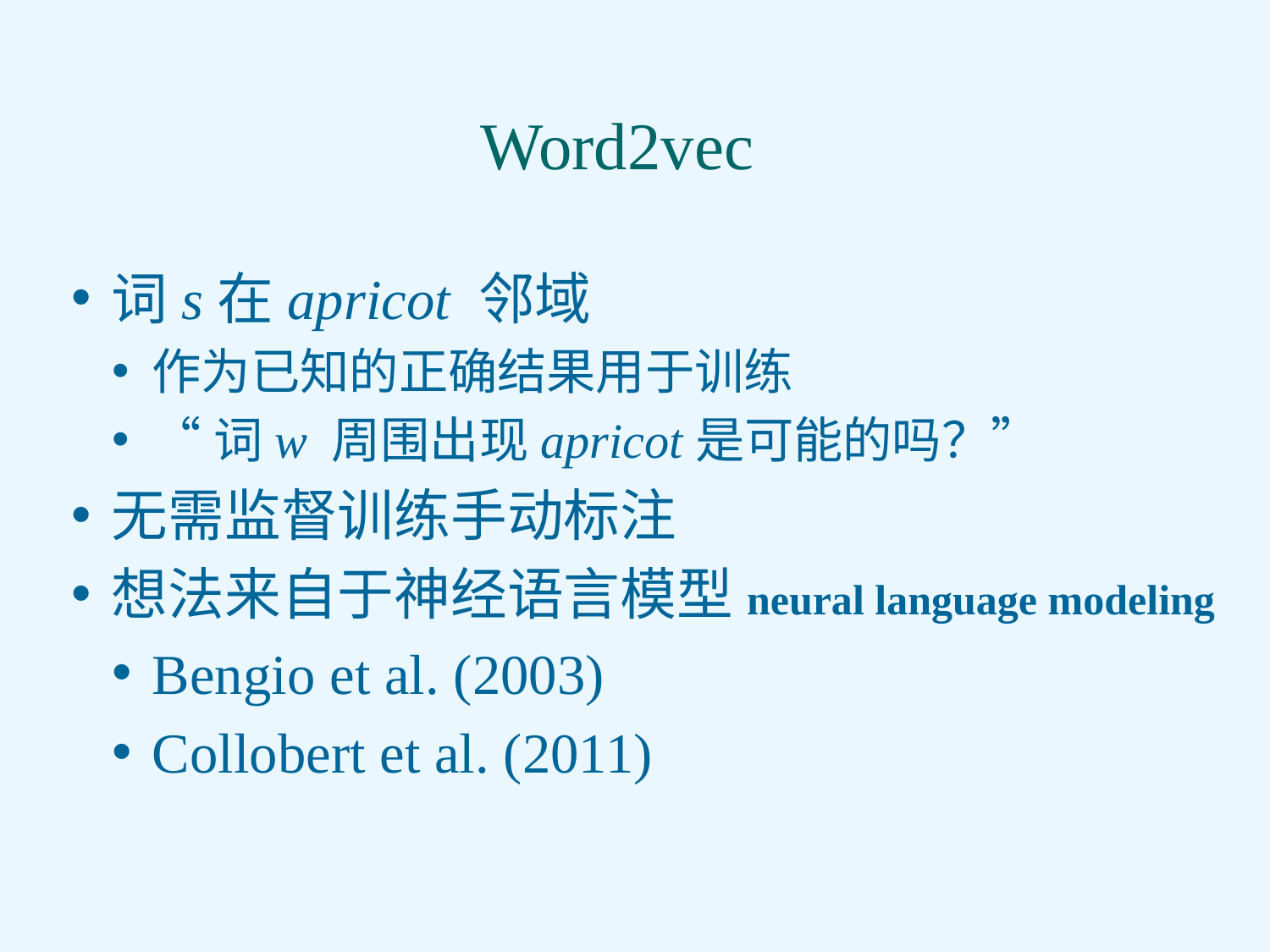

# Word2vec
词s在apricot 邻域
作为已知的正确结果用于训练
“词w 周围出现apricot是可能的吗？”
无需监督训练手动标注
想法来自于神经语言模型neural language modeling
Bengio et al. (2003)
Collobert et al. (2011)